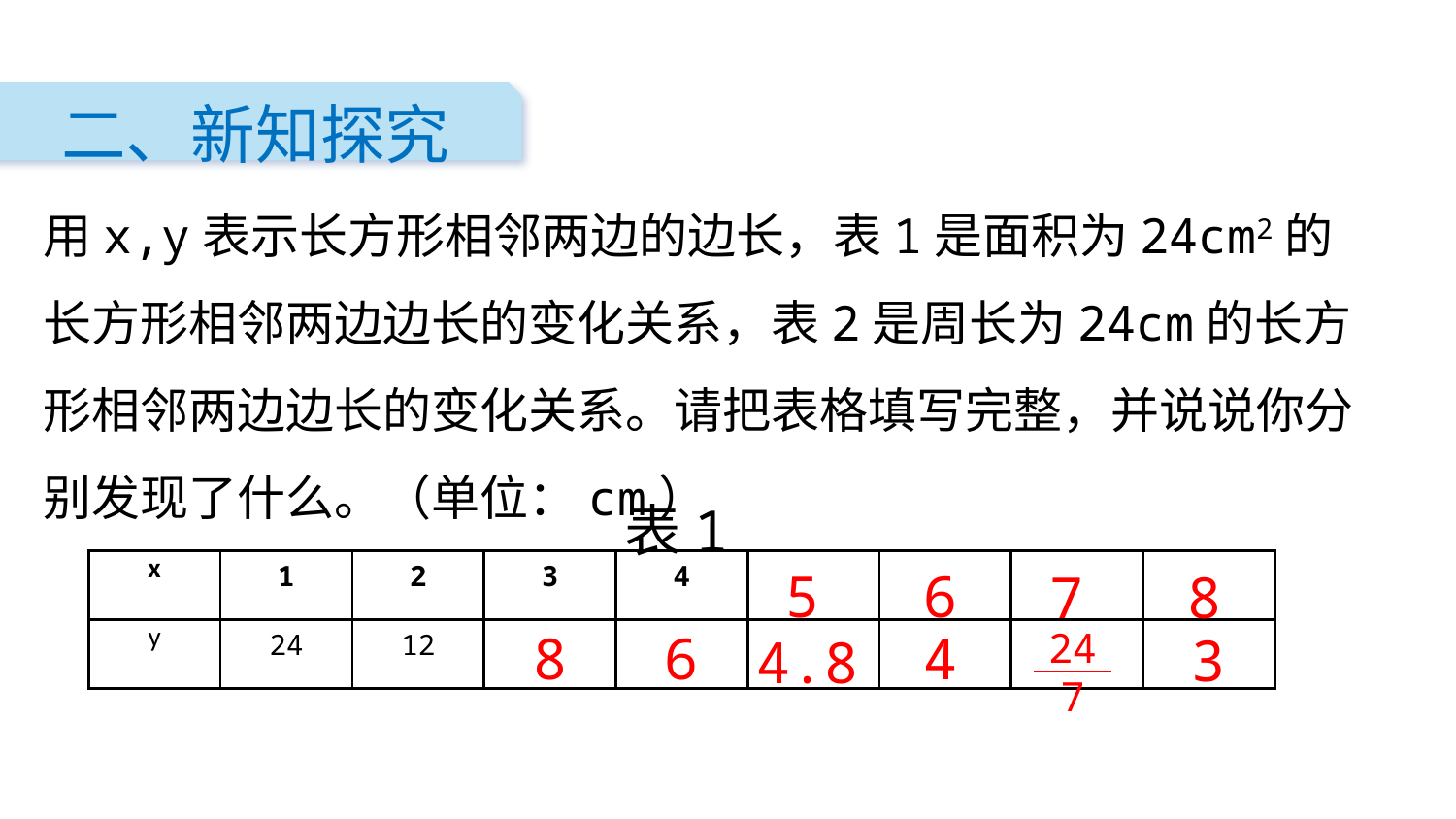

二、新知探究
用x,y表示长方形相邻两边的边长，表1是面积为24cm2的长方形相邻两边边长的变化关系，表2是周长为24cm的长方形相邻两边边长的变化关系。请把表格填写完整，并说说你分别发现了什么。（单位：cm）
表1
| x | 1 | 2 | 3 | 4 |  |  |  |  |
| --- | --- | --- | --- | --- | --- | --- | --- | --- |
| y | 24 | 12 |  |  |  |  |  |  |
5
6
7
8
8
6
4
24
7
3
4.8